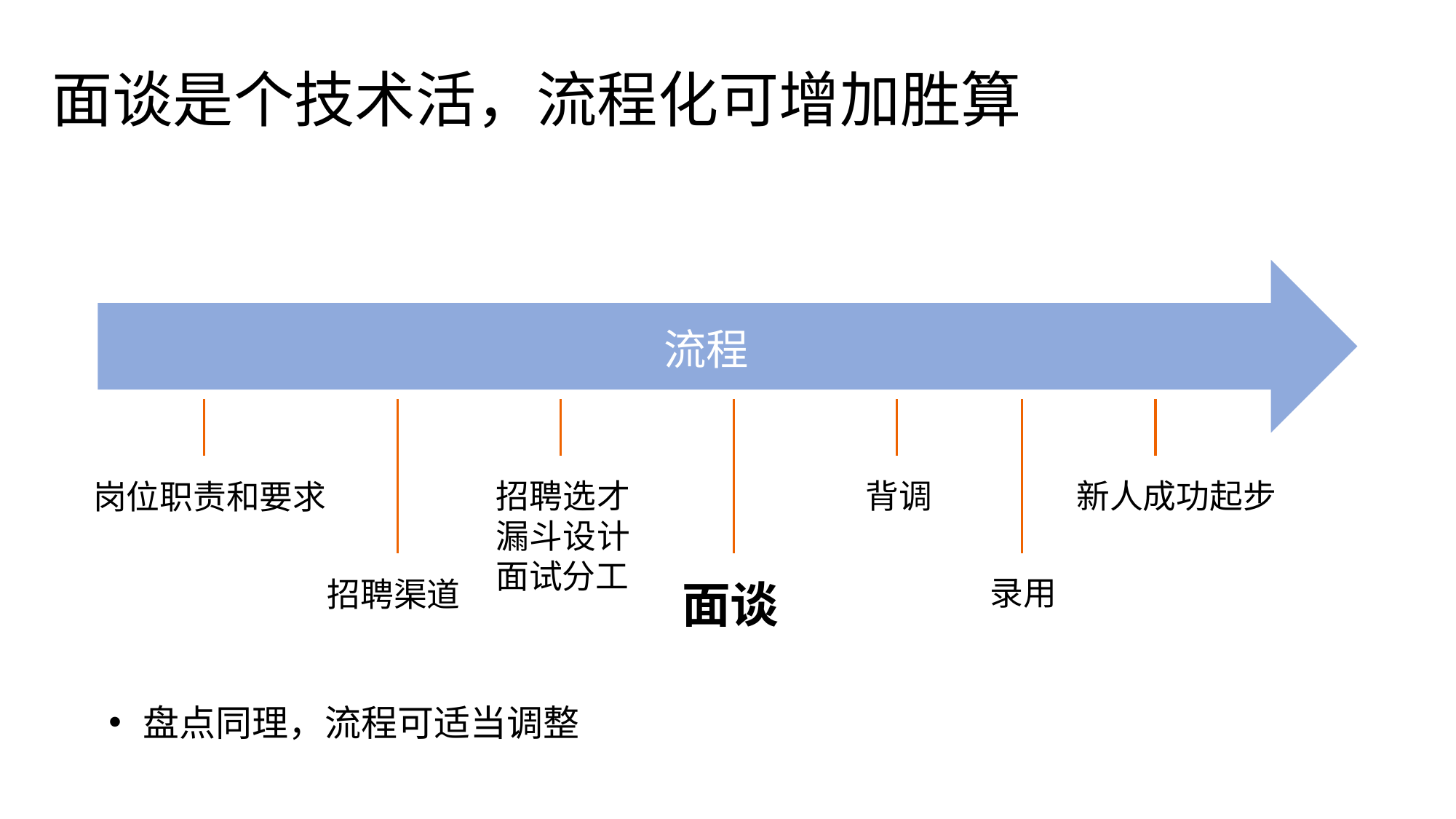

# 面谈是个技术活，流程化可增加胜算

流程

招聘选才 漏斗设计 面试分工
背调
新人成功起步
岗位职责和要求
录用
招聘渠道
面谈
盘点同理，流程可适当调整